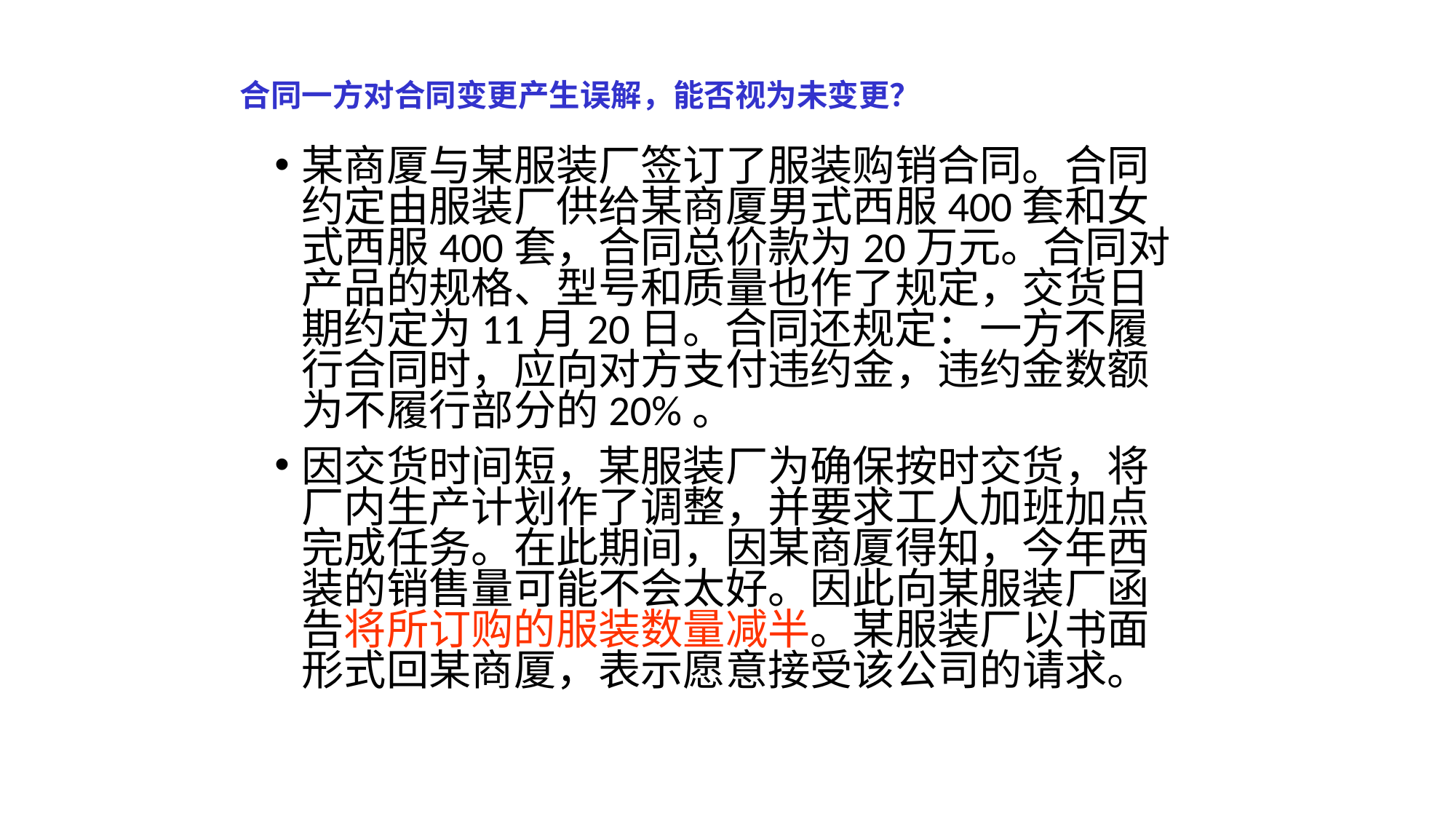

# 合同一方对合同变更产生误解，能否视为未变更？
某商厦与某服装厂签订了服装购销合同。合同约定由服装厂供给某商厦男式西服400套和女式西服400套，合同总价款为20万元。合同对产品的规格、型号和质量也作了规定，交货日期约定为11月20日。合同还规定：一方不履行合同时，应向对方支付违约金，违约金数额为不履行部分的20%。
因交货时间短，某服装厂为确保按时交货，将厂内生产计划作了调整，并要求工人加班加点完成任务。在此期间，因某商厦得知，今年西装的销售量可能不会太好。因此向某服装厂函告将所订购的服装数量减半。某服装厂以书面形式回某商厦，表示愿意接受该公司的请求。